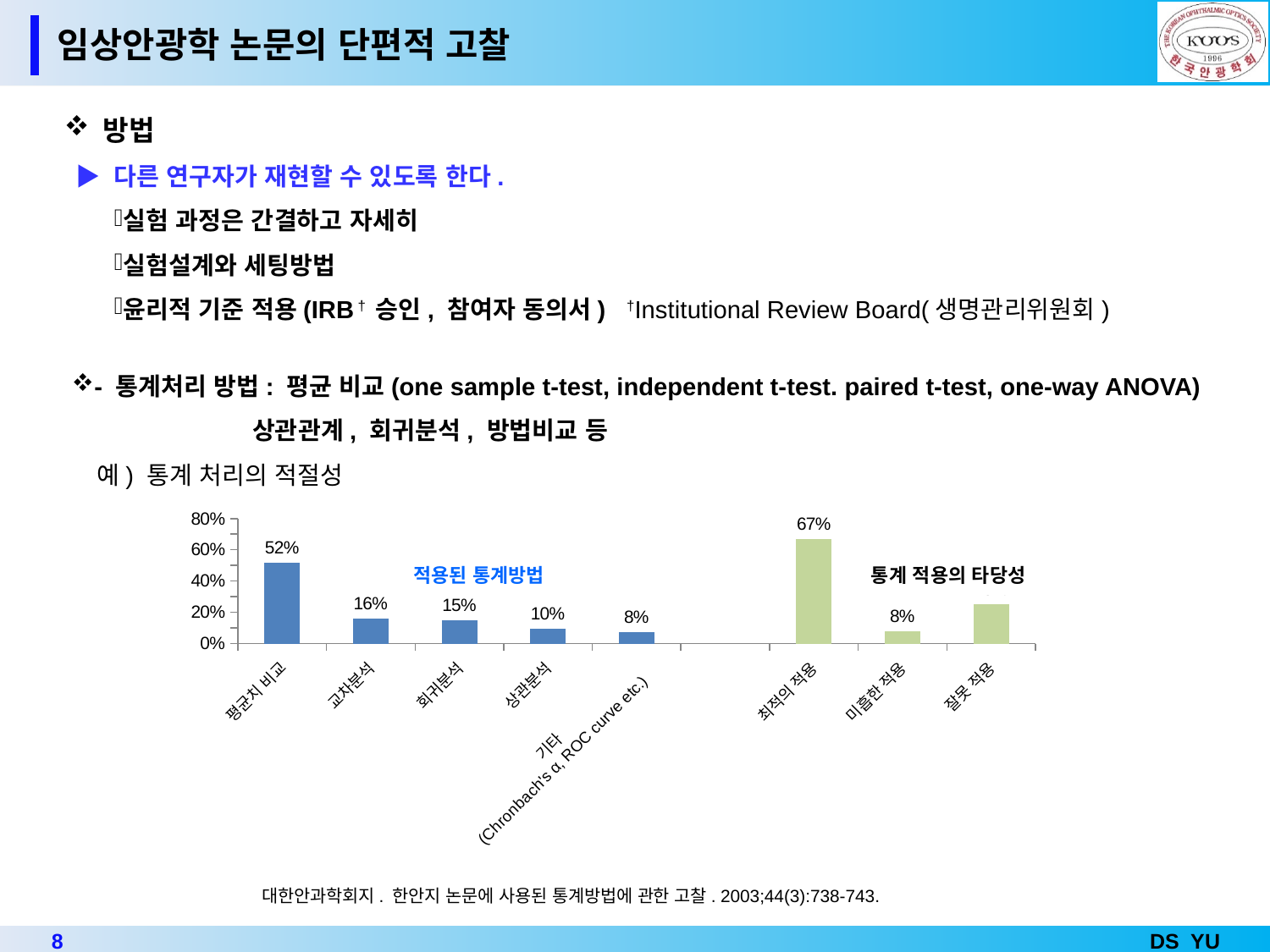

임상안광학 논문의 단편적 고찰
 방법
  ▶ 다른 연구자가 재현할 수 있도록 한다.
실험 과정은 간결하고 자세히
실험설계와 세팅방법
윤리적 기준 적용(IRB † 승인, 참여자 동의서)   †Institutional Review Board(생명관리위원회)
- 통계처리 방법: 평균 비교(one sample t-test, independent t-test. paired t-test, one-way ANOVA)
                         상관관계, 회귀분석, 방법비교 등
예) 통계 처리의 적절성

### Chart

| Category |  |
|---|---|
| 평균치 비교 | 0.516 |
| 교차분석 | 0.161 |
| 회귀분석 | 0.151 |
| 상관분석 | 0.097 |
| 기타
(Chronbach's α, ROC curve etc.) | 0.075 |
|  | None |
| 최적의 적용 | 0.67 |
| 미흡한 적용 | 0.08 |
| 잘못 적용 | 0.25 |
적용된 통계방법
통계 적용의 타당성
대한안과학회지. 한안지 논문에 사용된 통계방법에 관한 고찰. 2003;44(3):738-743.
8